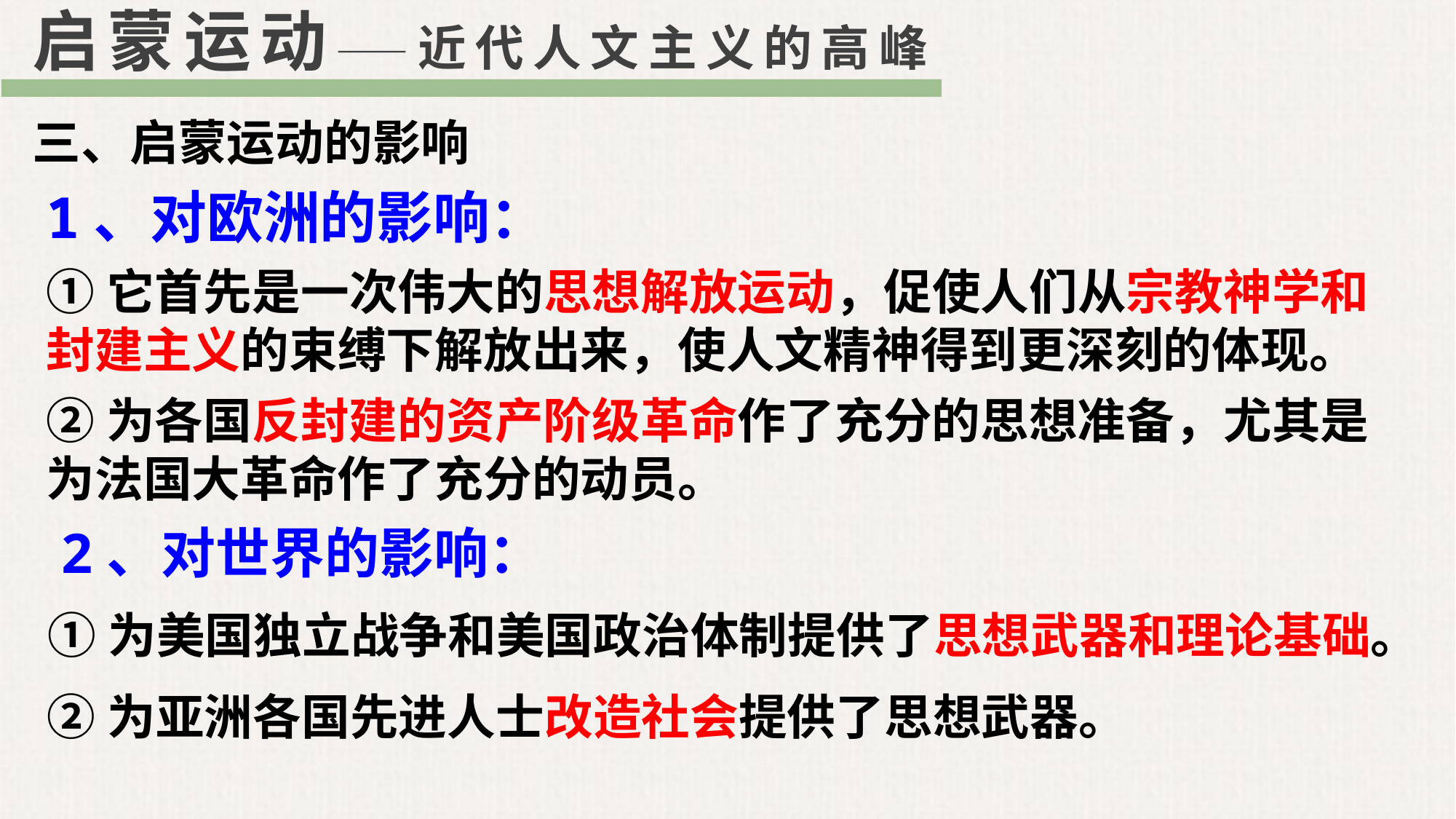

启蒙运动——近代人文主义的高峰

三、启蒙运动的影响
1、对欧洲的影响：
①它首先是一次伟大的思想解放运动，促使人们从宗教神学和封建主义的束缚下解放出来，使人文精神得到更深刻的体现。
②为各国反封建的资产阶级革命作了充分的思想准备，尤其是为法国大革命作了充分的动员。
2、对世界的影响：
①为美国独立战争和美国政治体制提供了思想武器和理论基础。
②为亚洲各国先进人士改造社会提供了思想武器。